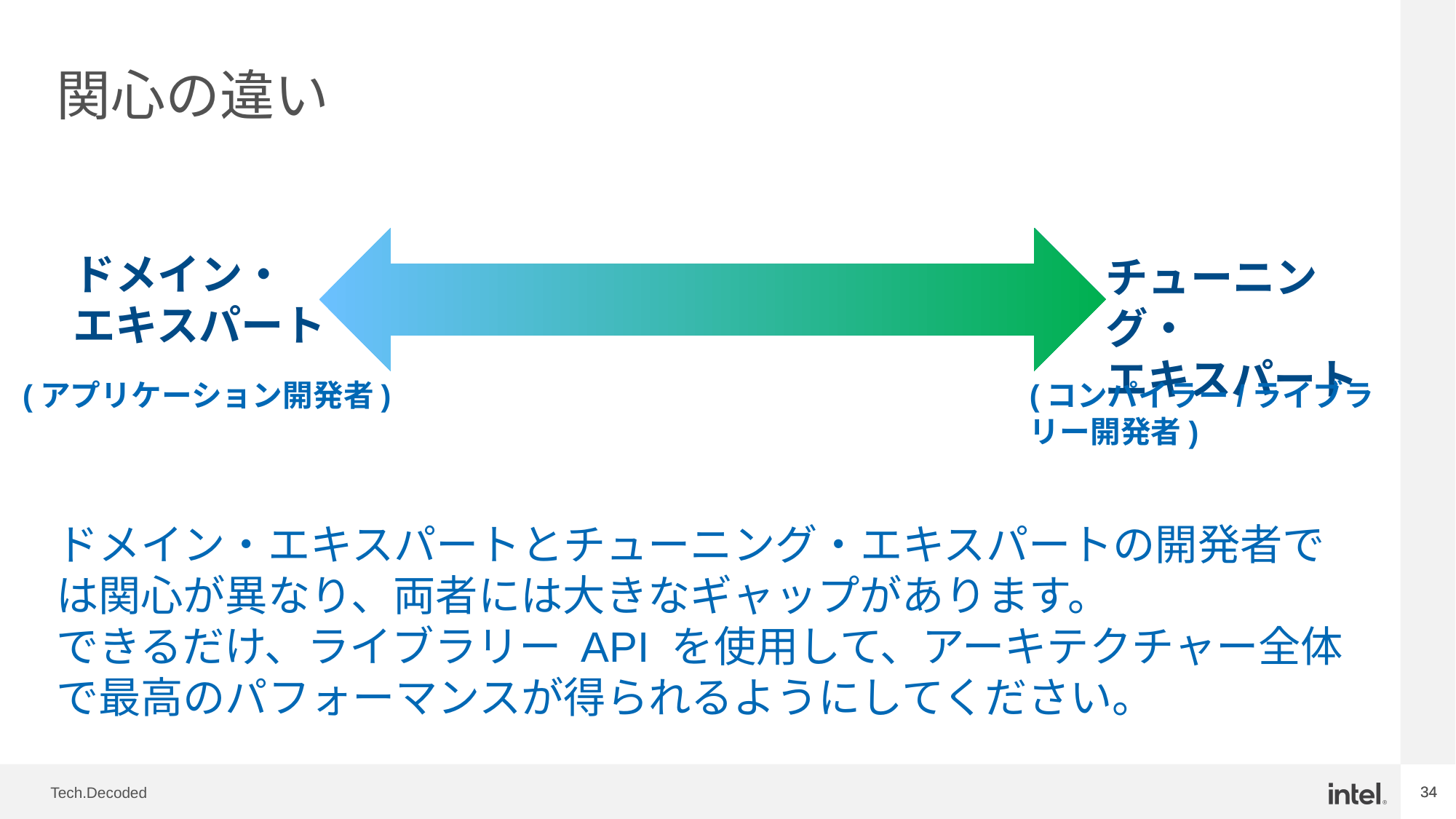

# 関心の違い

ドメイン・
エキスパート
チューニング・
エキスパート
(アプリケーション開発者)
(コンパイラー/ライブラリー開発者)
ドメイン・エキスパートとチューニング・エキスパートの開発者では関心が異なり、両者には大きなギャップがあります。
できるだけ、ライブラリー API を使用して、アーキテクチャー全体で最高のパフォーマンスが得られるようにしてください。